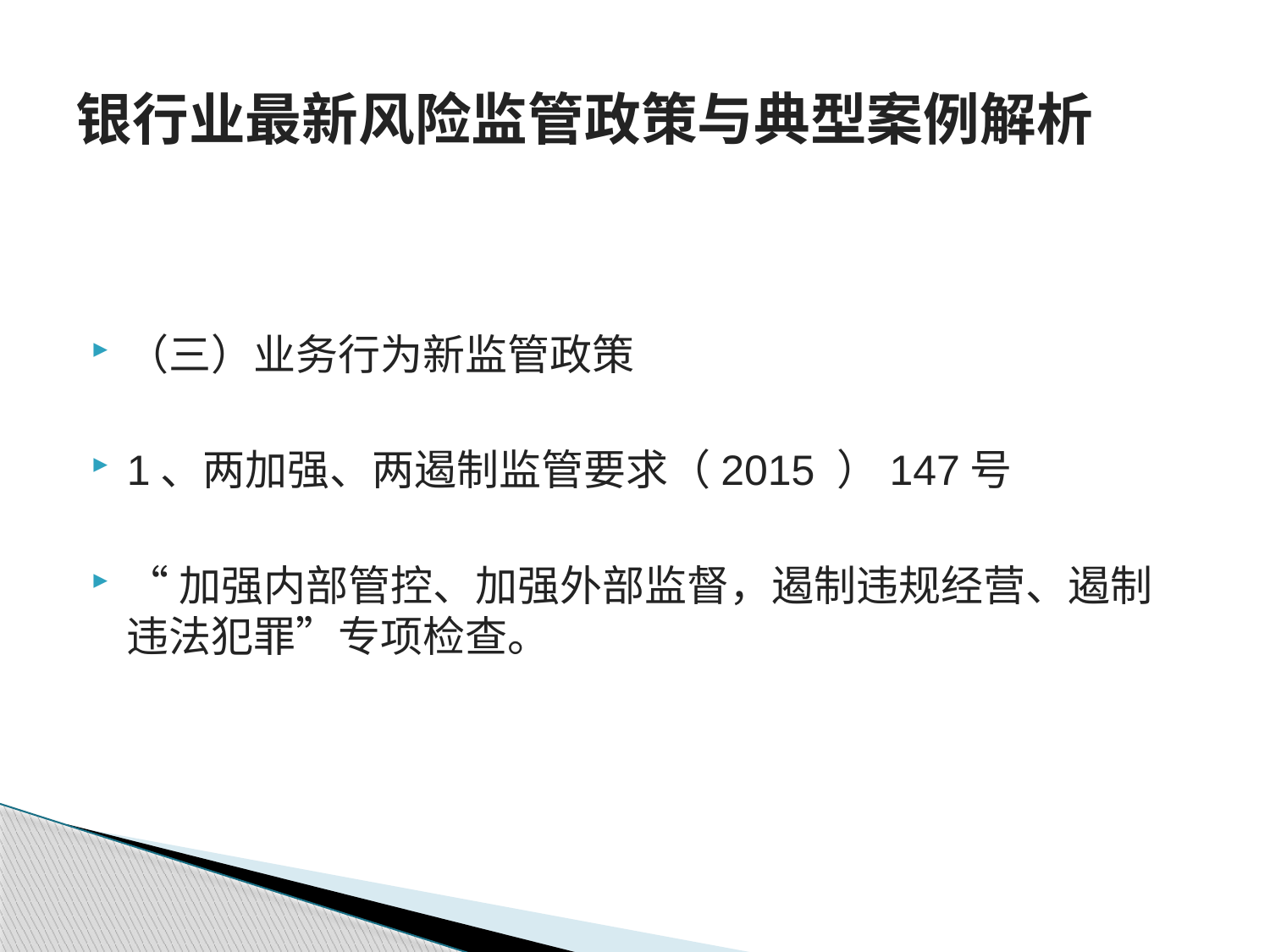

# 银行业最新风险监管政策与典型案例解析

（三）业务行为新监管政策

1、两加强、两遏制监管要求（2015 ）147号

“加强内部管控、加强外部监督，遏制违规经营、遏制违法犯罪”专项检查。